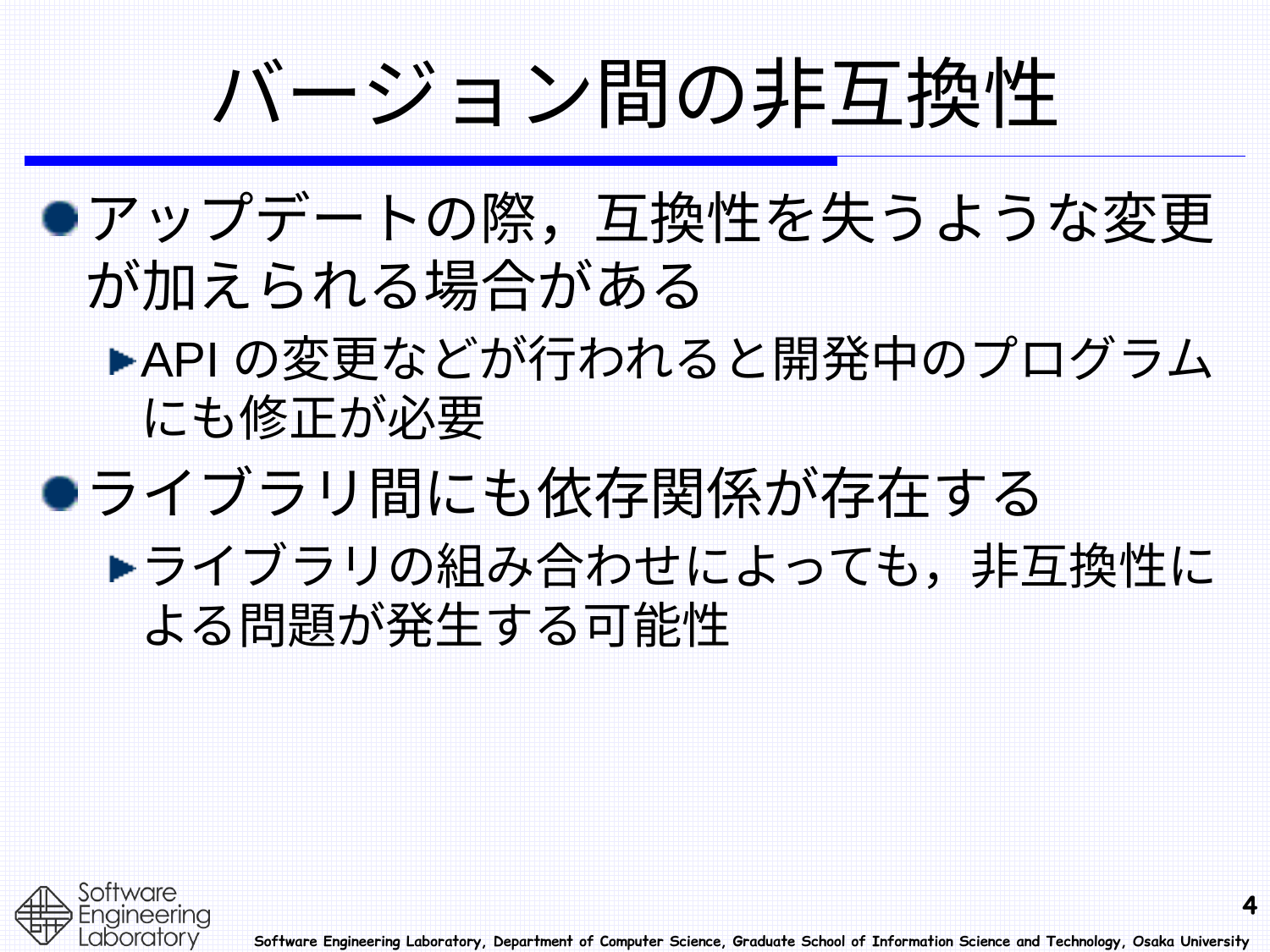

# バージョン間の非互換性
アップデートの際，互換性を失うような変更が加えられる場合がある
APIの変更などが行われると開発中のプログラムにも修正が必要
ライブラリ間にも依存関係が存在する
ライブラリの組み合わせによっても，非互換性による問題が発生する可能性